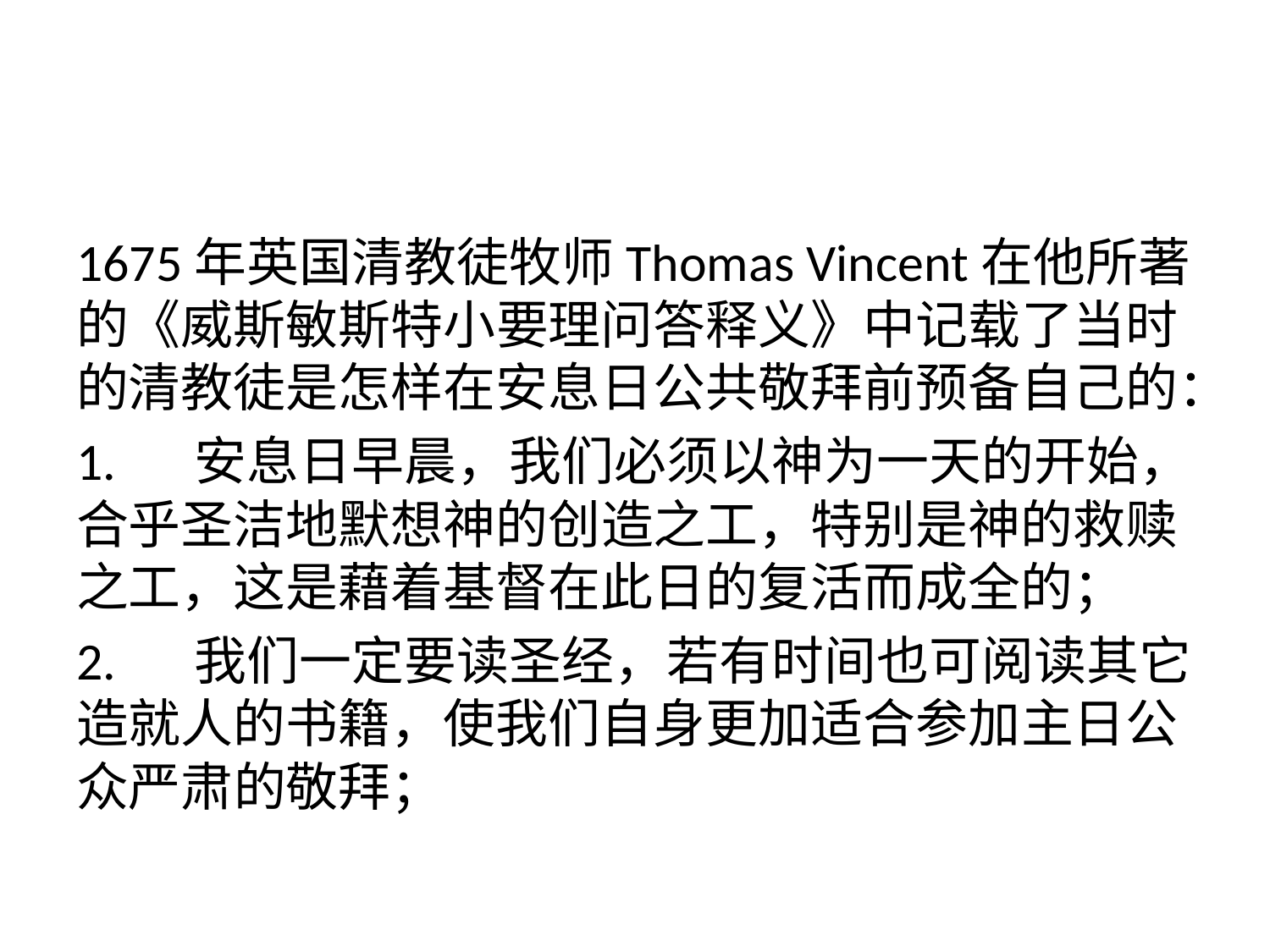

#
1675年英国清教徒牧师Thomas Vincent在他所著的《威斯敏斯特小要理问答释义》中记载了当时的清教徒是怎样在安息日公共敬拜前预备自己的：
1.	安息日早晨，我们必须以神为一天的开始，合乎圣洁地默想神的创造之工，特别是神的救赎之工，这是藉着基督在此日的复活而成全的；
2.	我们一定要读圣经，若有时间也可阅读其它造就人的书籍，使我们自身更加适合参加主日公众严肃的敬拜；